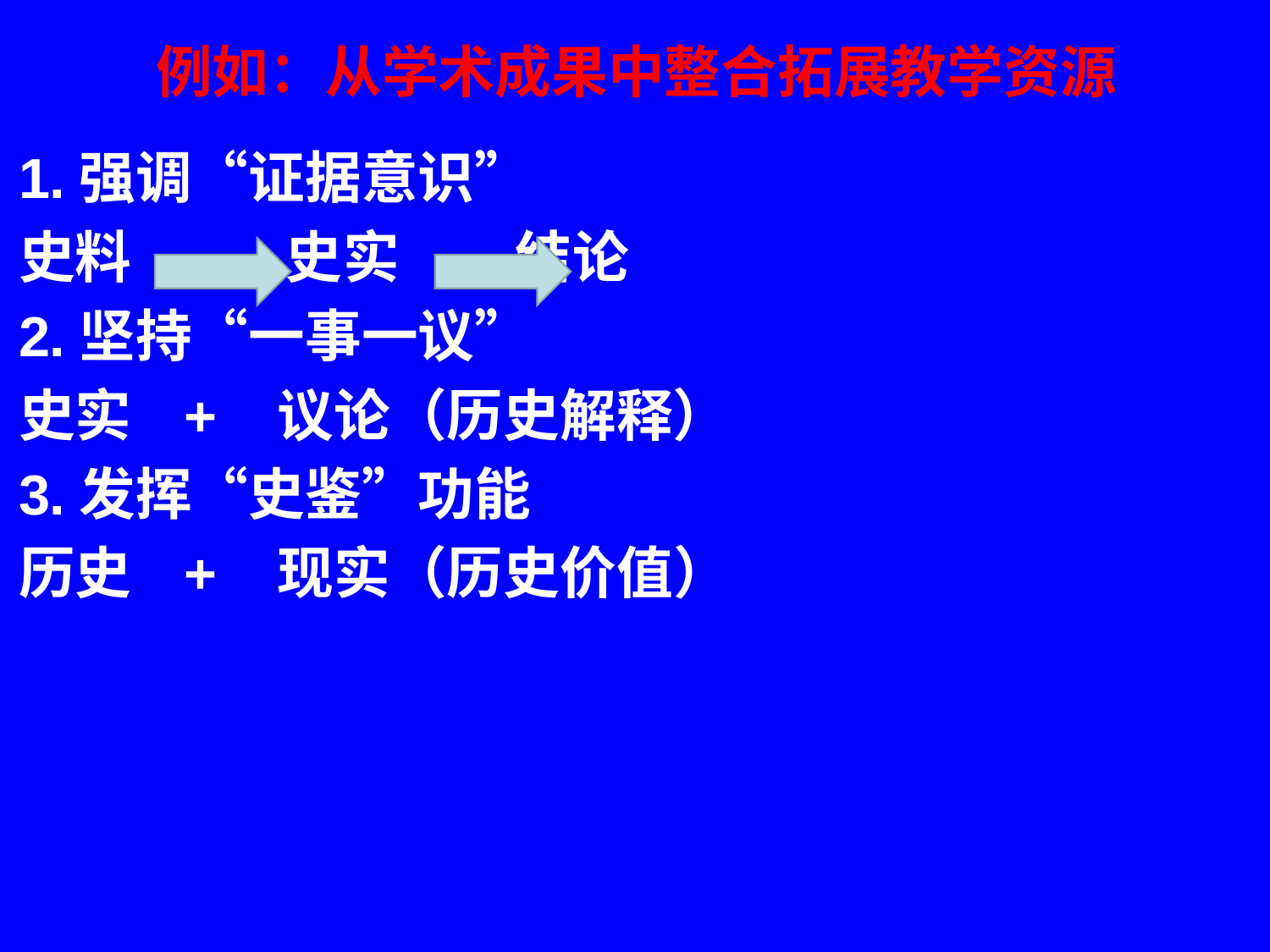

# 例如：从学术成果中整合拓展教学资源
1.强调“证据意识”
史料            史实         结论
2.坚持“一事一议”
史实   +   议论（历史解释）
3.发挥“史鉴”功能
历史   +   现实（历史价值）